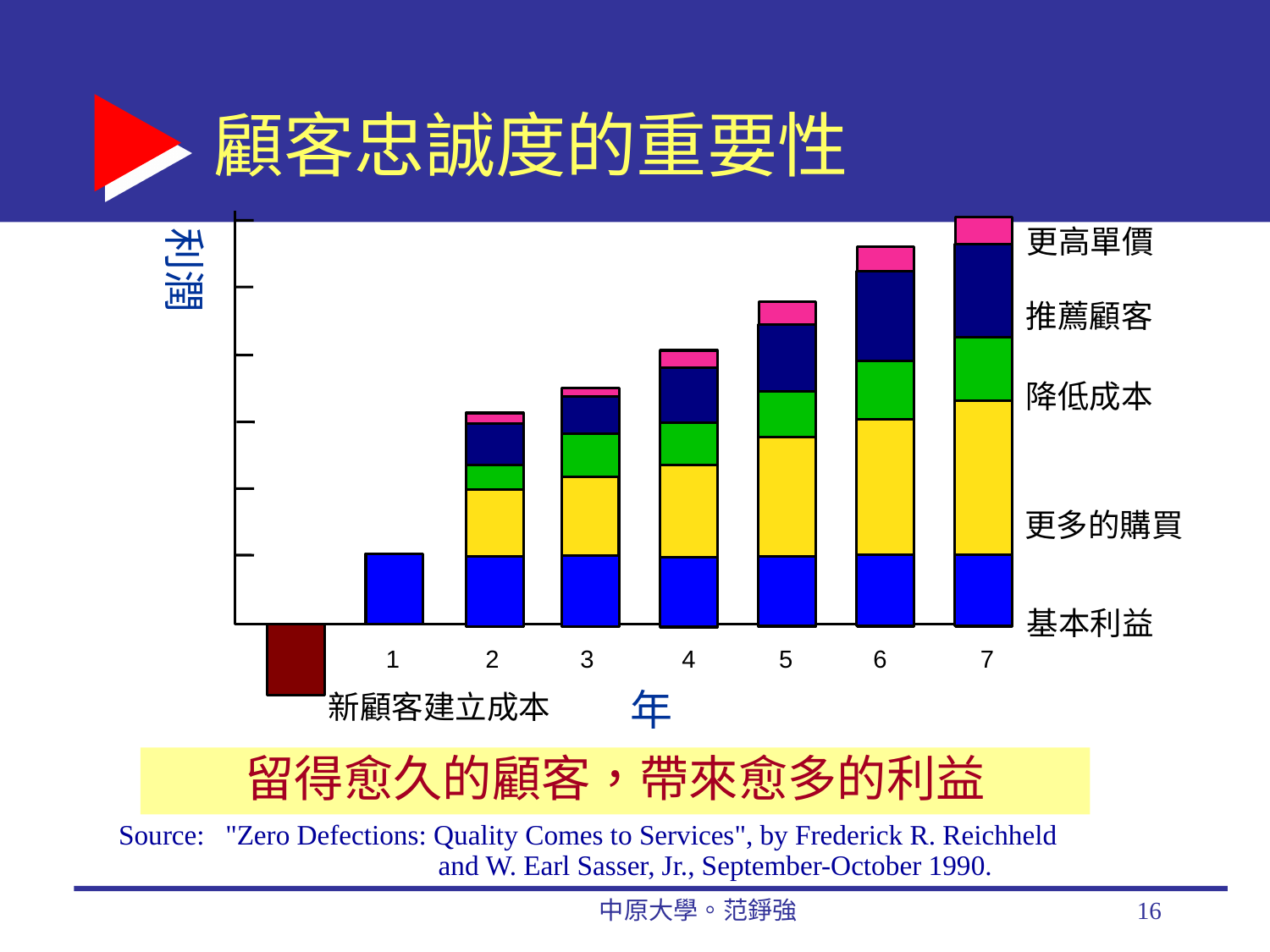

# 顧客忠誠度的重要性

利潤

1
2
3
4
5
6
7
年
更高單價
推薦顧客
降低成本
更多的購買
基本利益
新顧客建立成本
留得愈久的顧客，帶來愈多的利益
Source:   "Zero Defections: Quality Comes to Services", by Frederick R. Reichheld
		and W. Earl Sasser, Jr., September-October 1990.
中原大學。范錚強
16